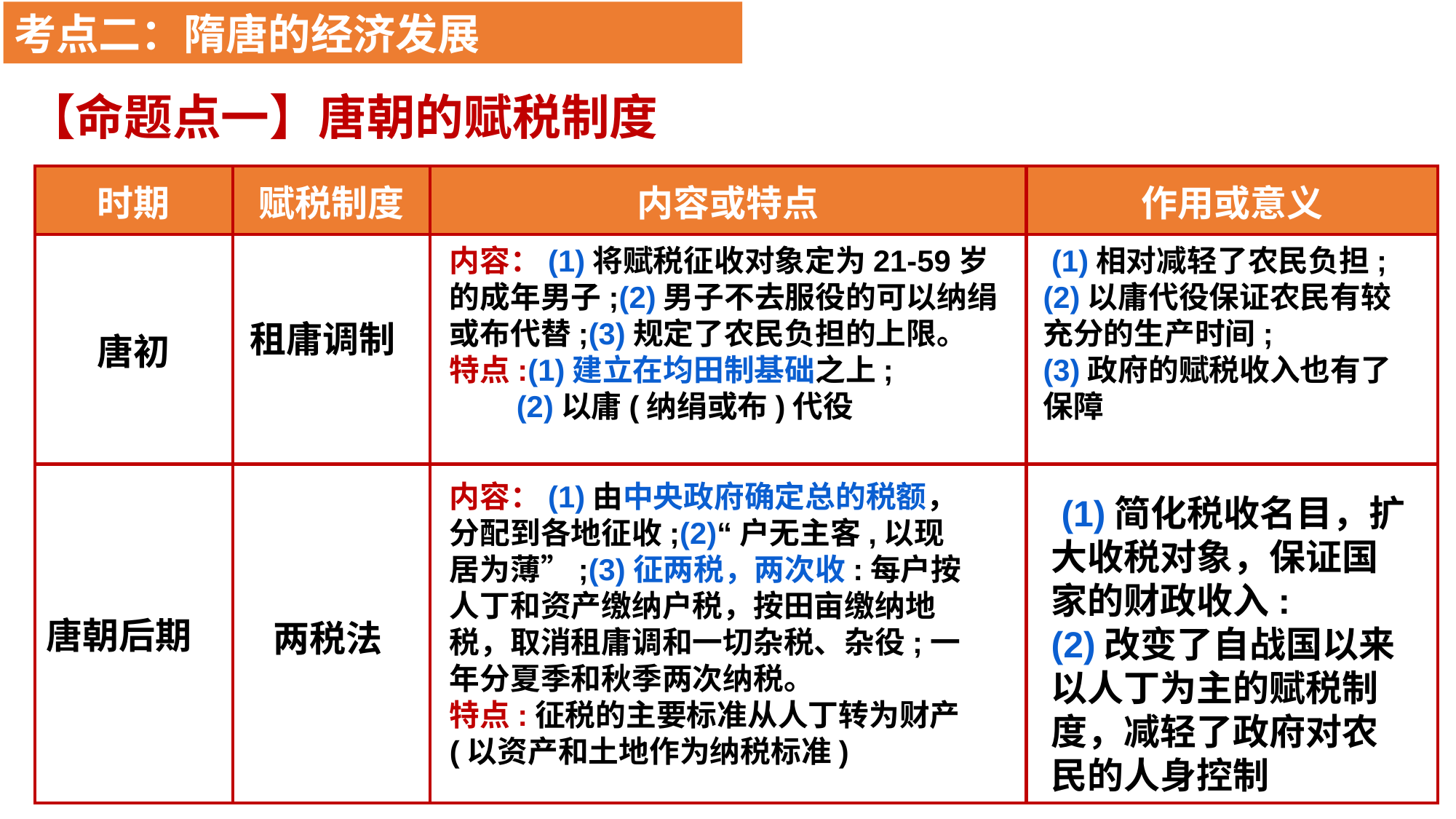

考点二：隋唐的经济发展
【命题点一】唐朝的赋税制度
| 时期 | 赋税制度 | 内容或特点 | 作用或意义 |
| --- | --- | --- | --- |
| 唐初 |  |  |  |
| 唐朝后期 |  |  |  |
内容：(1)将赋税征收对象定为21-59岁的成年男子;(2)男子不去服役的可以纳绢或布代替;(3)规定了农民负担的上限。
特点:(1)建立在均田制基础之上;
        (2)以庸(纳绢或布)代役
 (1)相对减轻了农民负担;
(2)以庸代役保证农民有较充分的生产时间;
(3)政府的赋税收入也有了保障
租庸调制
内容：(1)由中央政府确定总的税额，分配到各地征收;(2)“户无主客,以现居为薄”;(3)征两税，两次收:每户按人丁和资产缴纳户税，按田亩缴纳地税，取消租庸调和一切杂税、杂役;一年分夏季和秋季两次纳税。
特点:征税的主要标准从人丁转为财产(以资产和土地作为纳税标准)
 (1)简化税收名目，扩大收税对象，保证国家的财政收入:
(2)改变了自战国以来以人丁为主的赋税制度，减轻了政府对农民的人身控制
两税法